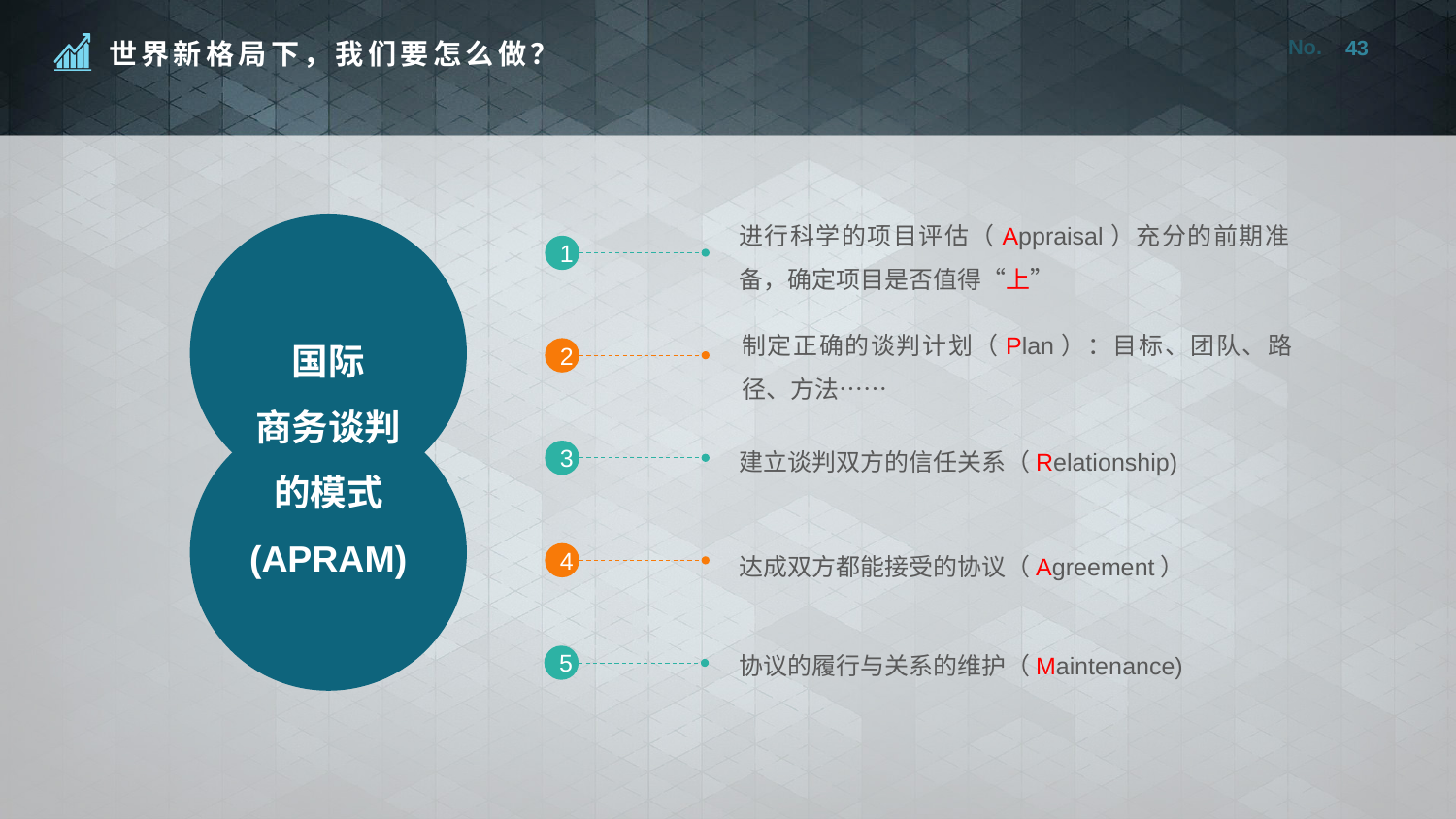

43
进行科学的项目评估（Appraisal）充分的前期准备，确定项目是否值得“上”

1
制定正确的谈判计划（Plan）：目标、团队、路径、方法……
国际
商务谈判
的模式
(APRAM)
2

建立谈判双方的信任关系（Relationship)
3
达成双方都能接受的协议（Agreement）
代理商推广
4
协议的履行与关系的维护（Maintenance)
5